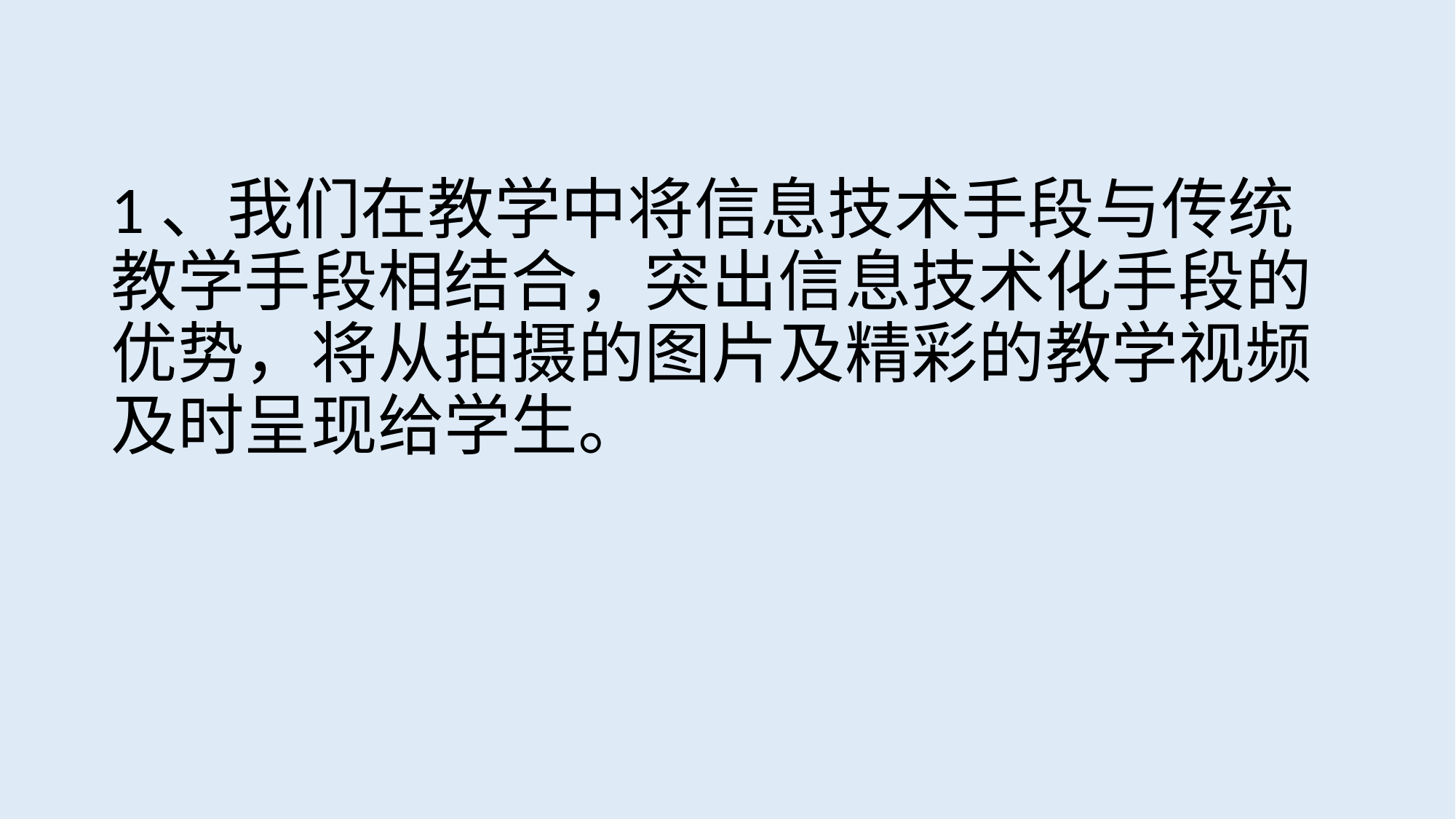

# 1、我们在教学中将信息技术手段与传统教学手段相结合，突出信息技术化手段的优势，将从拍摄的图片及精彩的教学视频及时呈现给学生。